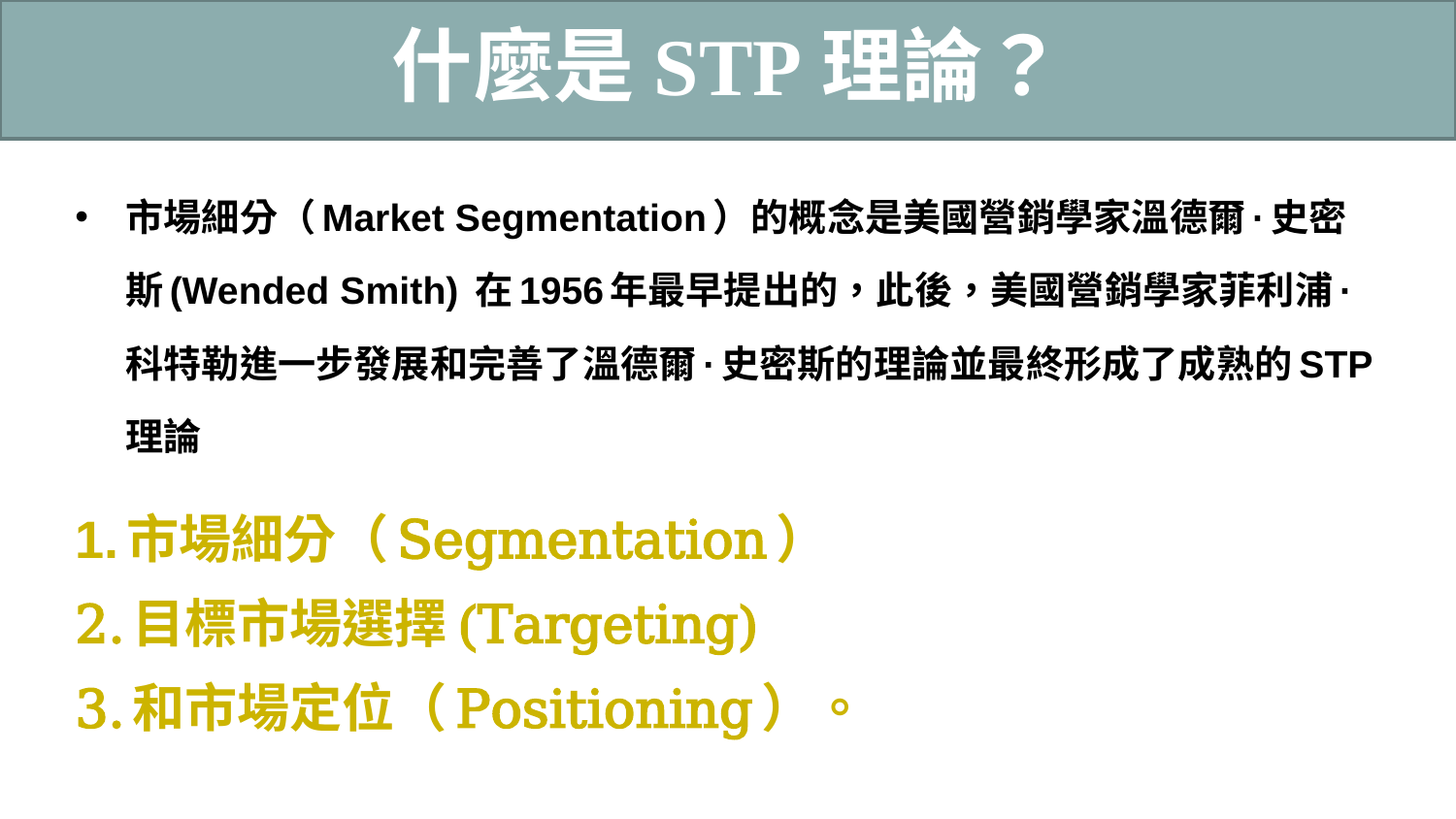

# 什麼是STP理論？
市場細分（Market Segmentation）的概念是美國營銷學家溫德爾·史密斯(Wended Smith) 在1956年最早提出的，此後，美國營銷學家菲利浦·科特勒進一步發展和完善了溫德爾·史密斯的理論並最終形成了成熟的STP理論
1.市場細分（Segmentation）
2.目標市場選擇(Targeting)
3.和市場定位（Positioning）。